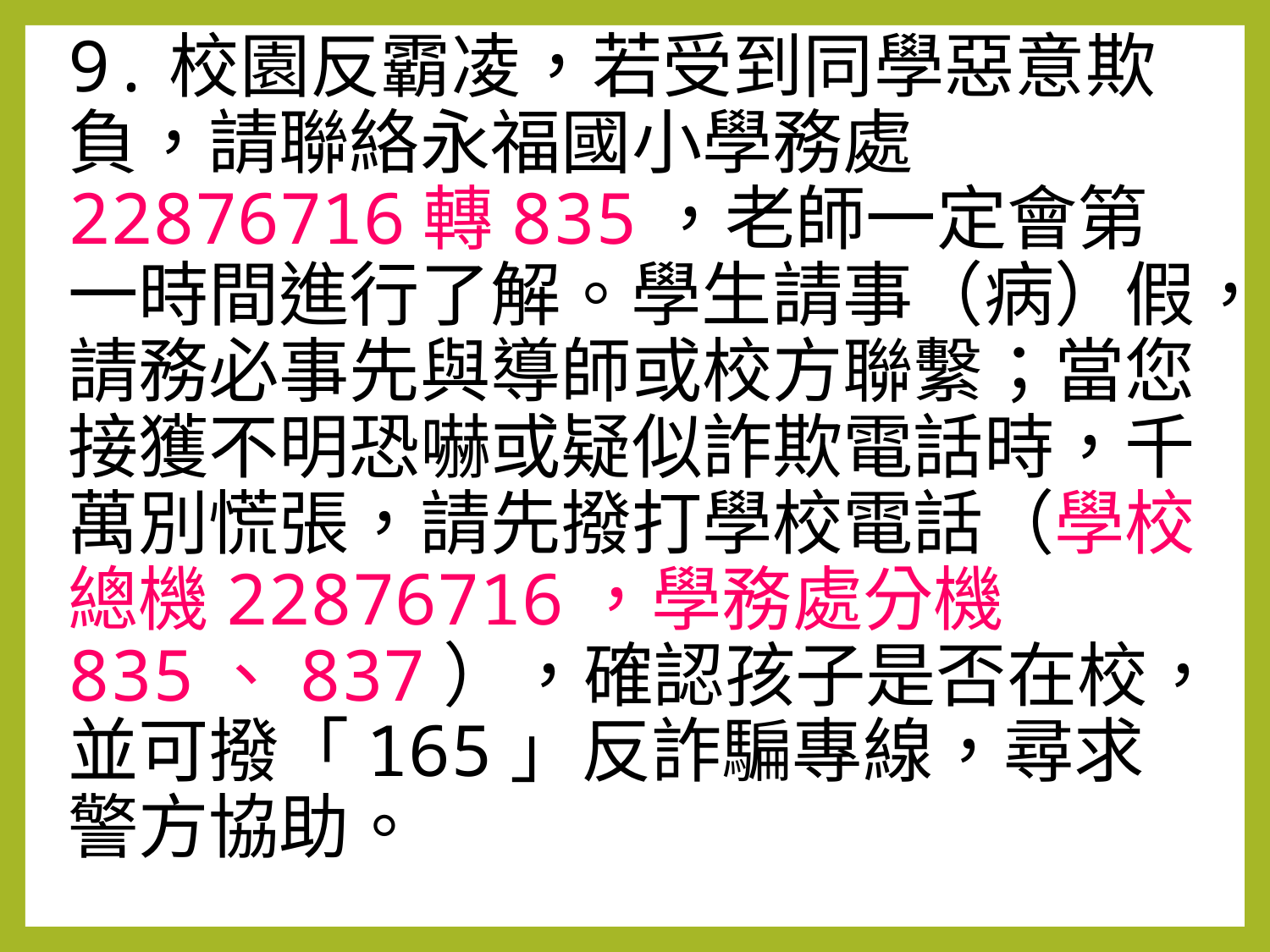

9.校園反霸凌，若受到同學惡意欺負，請聯絡永福國小學務處22876716轉835，老師一定會第一時間進行了解。學生請事（病）假，請務必事先與導師或校方聯繫；當您接獲不明恐嚇或疑似詐欺電話時，千萬別慌張，請先撥打學校電話（學校總機22876716，學務處分機835、837），確認孩子是否在校，並可撥「165」反詐騙專線，尋求警方協助。